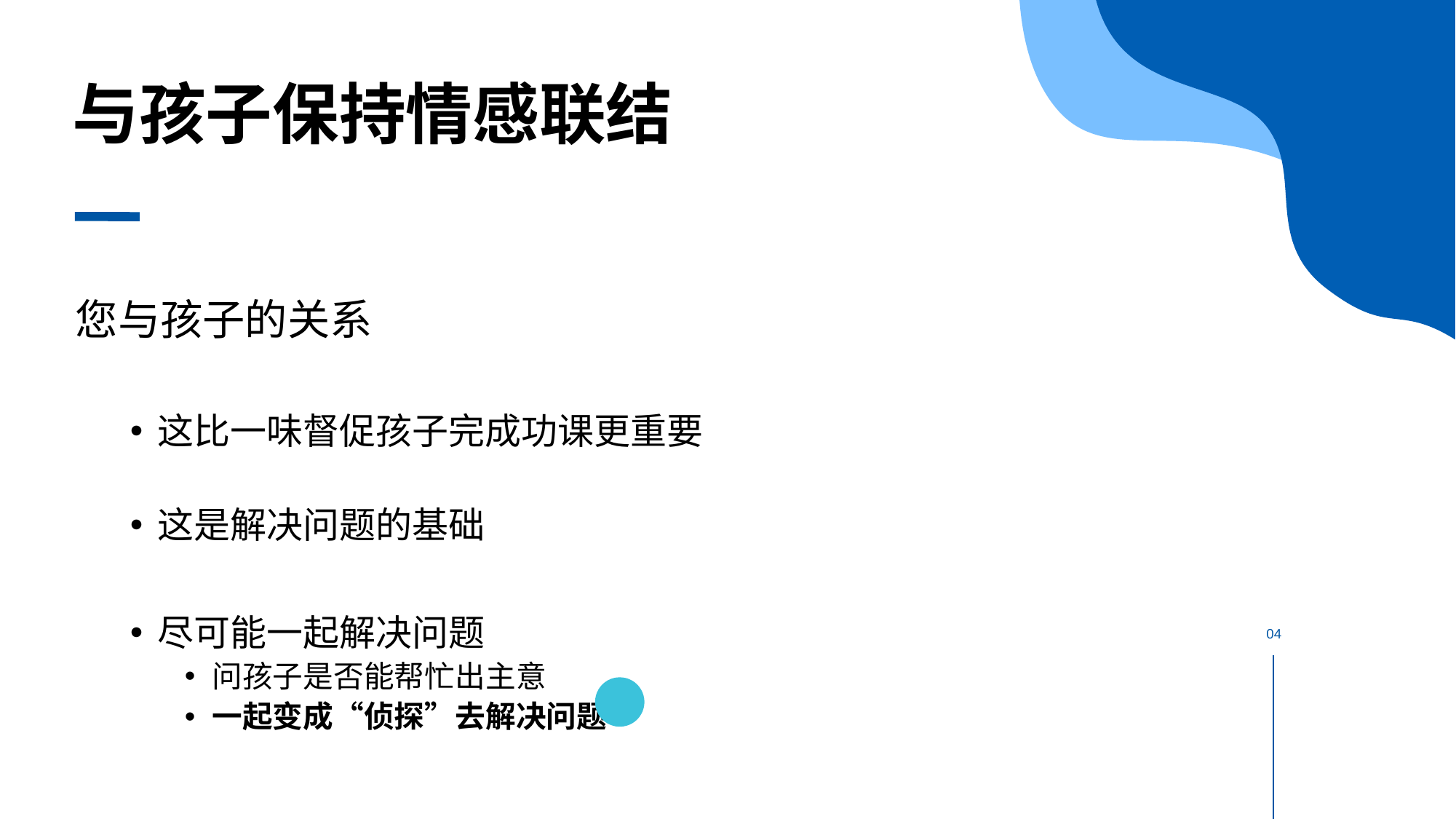

# 与孩子保持情感联结

您与孩子的关系

这比一味督促孩子完成功课更重要

这是解决问题的基础

尽可能一起解决问题
问孩子是否能帮忙出主意
一起变成“侦探”去解决问题
04